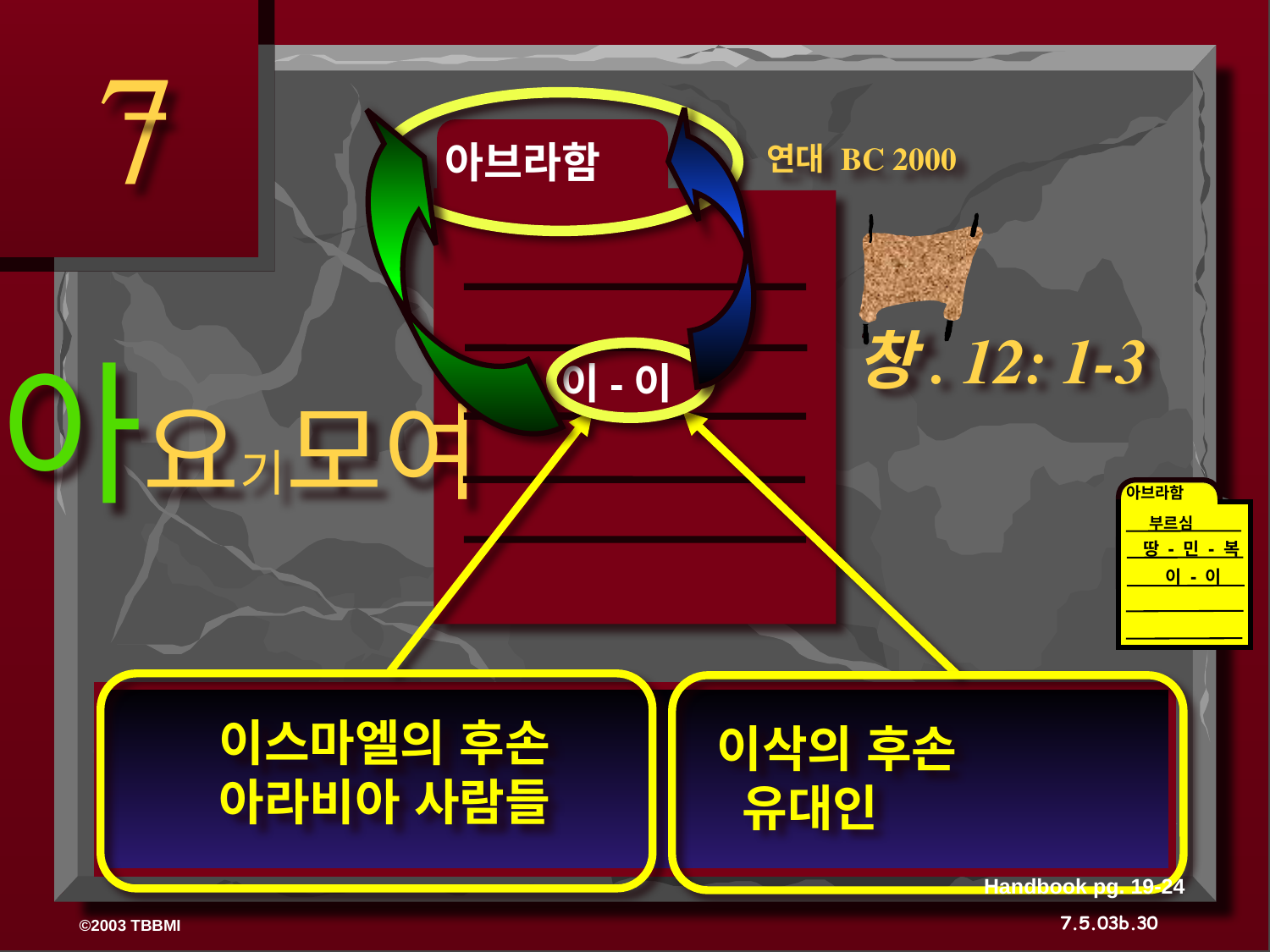

7

아브라함
연대 BC 2000
ABRAHAM

창. 12: 1-3

The CALL
L - S - B

아요기모여
이-이

아브라함

부르심

땅 - 민 - 복

이 - 이

이스마엘의 후손
아라비아 사람들

이삭의 후손
 유대인
Handbook pg. 19-24
30